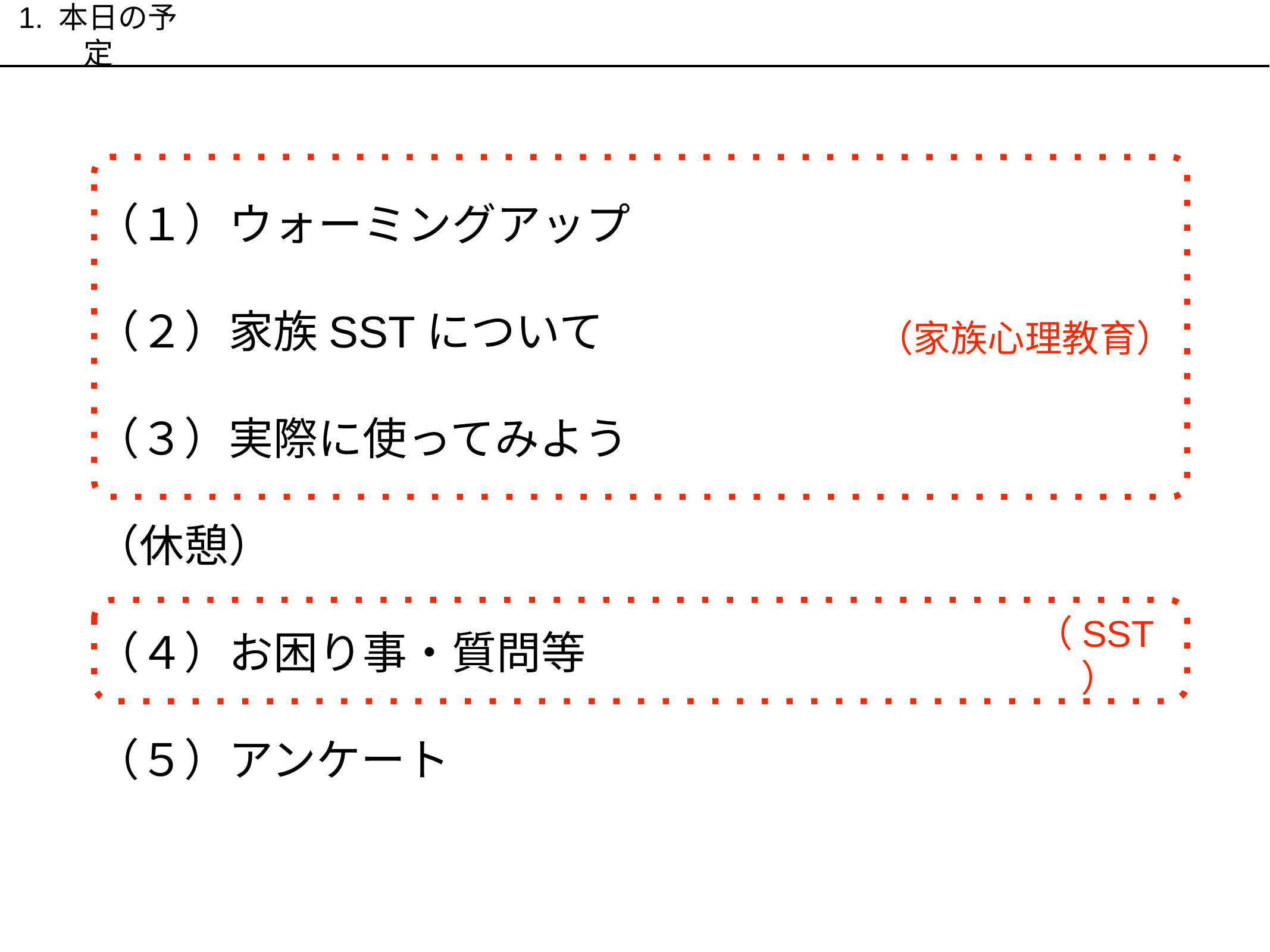

1. 本日の予定

（１）ウォーミングアップ

（２）家族SSTについて

（３）実際に使ってみよう

（休憩）

（４）お困り事・質問等

（５）アンケート
（家族心理教育）

（SST）